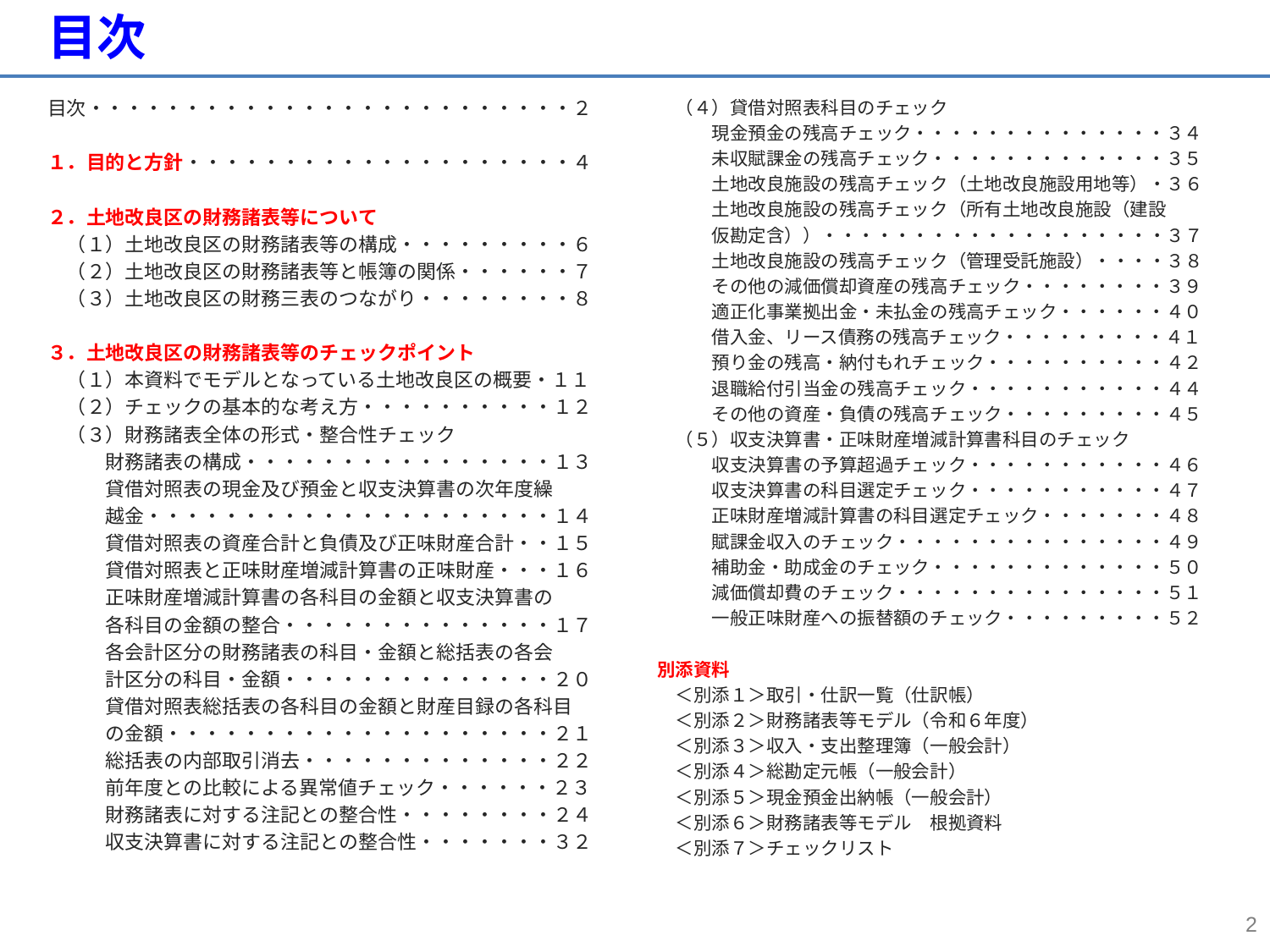

# 目次
　（４）貸借対照表科目のチェック
　　　現金預金の残高チェック・・・・・・・・・・・・・・３４
　　　未収賦課金の残高チェック・・・・・・・・・・・・・３５
　　　土地改良施設の残高チェック（土地改良施設用地等）・３６
　　　土地改良施設の残高チェック（所有土地改良施設（建設
　　　仮勘定含））・・・・・・・・・・・・・・・・・・・３７
　　　土地改良施設の残高チェック（管理受託施設）・・・・３８
　　　その他の減価償却資産の残高チェック・・・・・・・・３９
　　　適正化事業拠出金・未払金の残高チェック・・・・・・４０
　　　借入金、リース債務の残高チェック・・・・・・・・・４１
　　　預り金の残高・納付もれチェック・・・・・・・・・・４２
　　　退職給付引当金の残高チェック・・・・・・・・・・・４４
　　　その他の資産・負債の残高チェック・・・・・・・・・４５
　（５）収支決算書・正味財産増減計算書科目のチェック
　　　収支決算書の予算超過チェック・・・・・・・・・・・４６
　　　収支決算書の科目選定チェック・・・・・・・・・・・４７
　　　正味財産増減計算書の科目選定チェック・・・・・・・４８
　　　賦課金収入のチェック・・・・・・・・・・・・・・・４９
　　　補助金・助成金のチェック・・・・・・・・・・・・・５０
　　　減価償却費のチェック・・・・・・・・・・・・・・・５１
　　　一般正味財産への振替額のチェック・・・・・・・・・５２

別添資料
　＜別添１＞取引・仕訳一覧（仕訳帳）
　＜別添２＞財務諸表等モデル（令和６年度）
　＜別添３＞収入・支出整理簿（一般会計）
　＜別添４＞総勘定元帳（一般会計）
　＜別添５＞現金預金出納帳（一般会計）
　＜別添６＞財務諸表等モデル　根拠資料
　＜別添７＞チェックリスト
目次・・・・・・・・・・・・・・・・・・・・・・・・・２

１．目的と方針・・・・・・・・・・・・・・・・・・・・４

２．土地改良区の財務諸表等について
　（１）土地改良区の財務諸表等の構成・・・・・・・・・６
　（２）土地改良区の財務諸表等と帳簿の関係・・・・・・７
　（３）土地改良区の財務三表のつながり・・・・・・・・８

３．土地改良区の財務諸表等のチェックポイント
　（１）本資料でモデルとなっている土地改良区の概要・１１
　（２）チェックの基本的な考え方・・・・・・・・・・１２
　（３）財務諸表全体の形式・整合性チェック
　　　財務諸表の構成・・・・・・・・・・・・・・・・１３
　　　貸借対照表の現金及び預金と収支決算書の次年度繰
　　　越金・・・・・・・・・・・・・・・・・・・・・１４
　　　貸借対照表の資産合計と負債及び正味財産合計・・１５
　　　貸借対照表と正味財産増減計算書の正味財産・・・１６
　　　正味財産増減計算書の各科目の金額と収支決算書の
　　　各科目の金額の整合・・・・・・・・・・・・・・１７
　　　各会計区分の財務諸表の科目・金額と総括表の各会
　　　計区分の科目・金額・・・・・・・・・・・・・・２０
　　　貸借対照表総括表の各科目の金額と財産目録の各科目
　　　の金額・・・・・・・・・・・・・・・・・・・・２１
　　　総括表の内部取引消去・・・・・・・・・・・・・２２
　　　前年度との比較による異常値チェック・・・・・・２３
　　　財務諸表に対する注記との整合性・・・・・・・・２４
　　　収支決算書に対する注記との整合性・・・・・・・３２
2